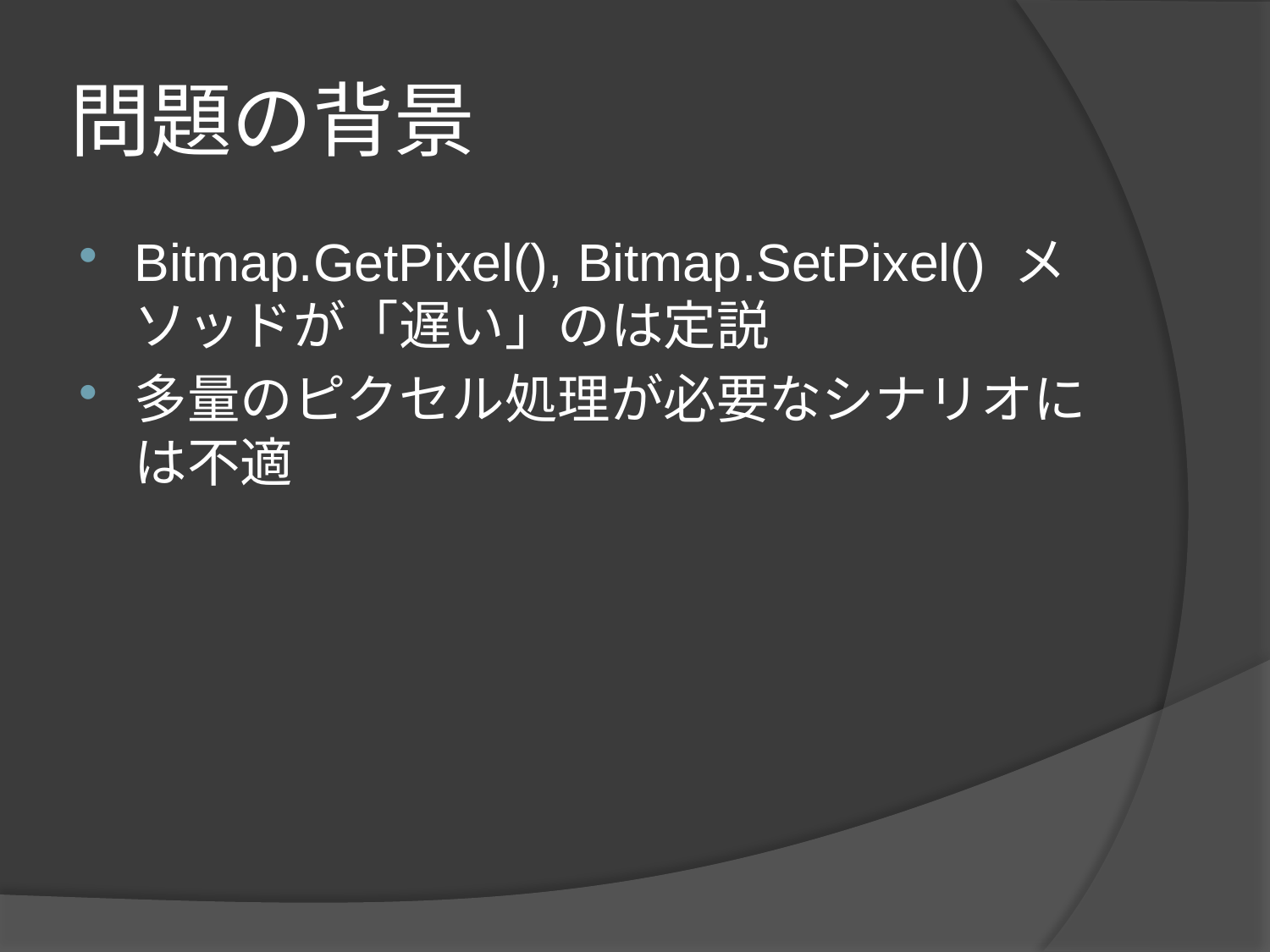

# 問題の背景
Bitmap.GetPixel(), Bitmap.SetPixel() メソッドが「遅い」のは定説
多量のピクセル処理が必要なシナリオには不適